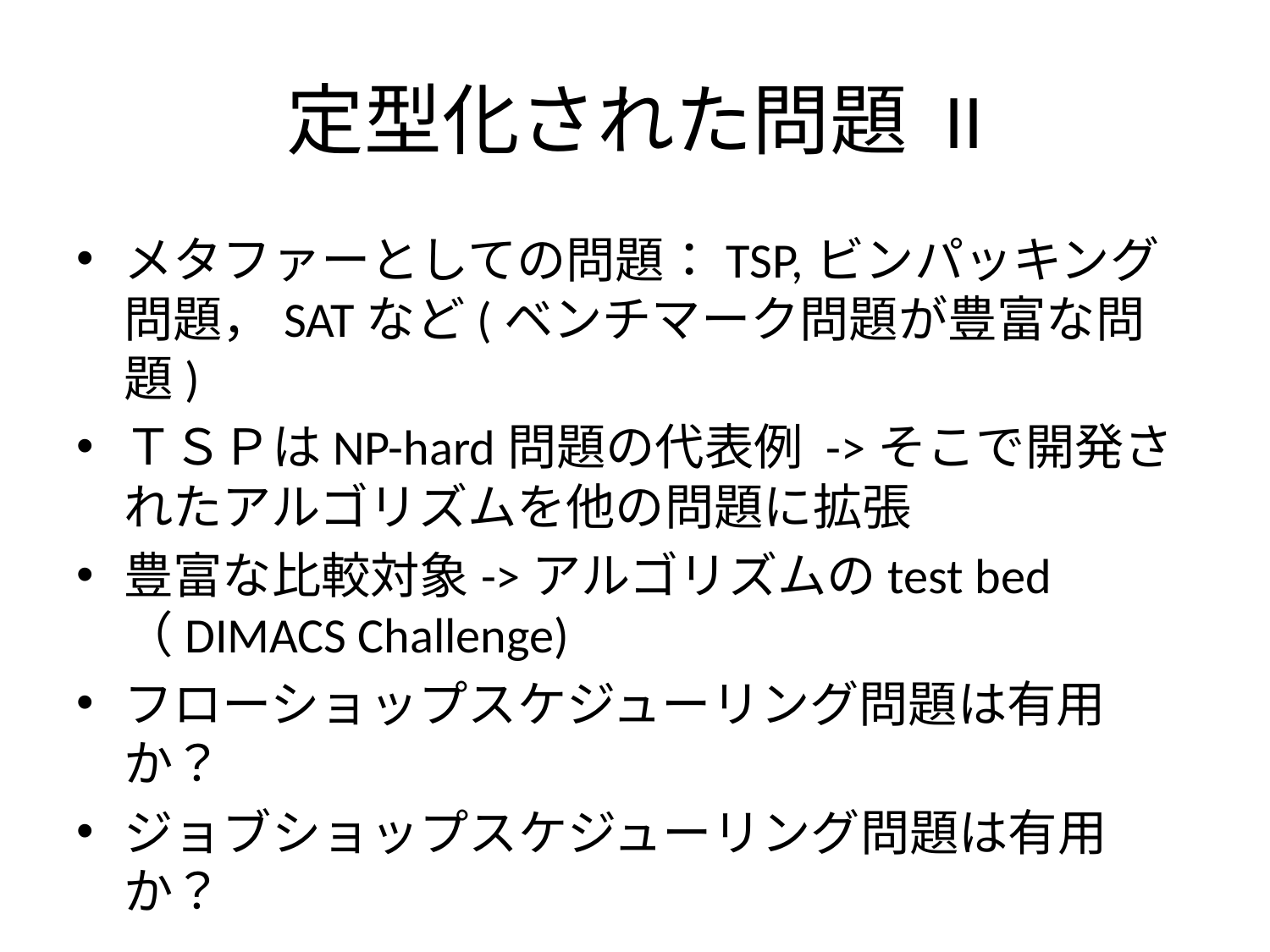

# 定型化された問題 II
メタファーとしての問題：TSP,ビンパッキング問題，SATなど(ベンチマーク問題が豊富な問題)
ＴＳＰはNP-hard問題の代表例 ->そこで開発されたアルゴリズムを他の問題に拡張
豊富な比較対象->アルゴリズムのtest bed
（DIMACS Challenge)
フローショップスケジューリング問題は有用か？
ジョブショップスケジューリング問題は有用か？